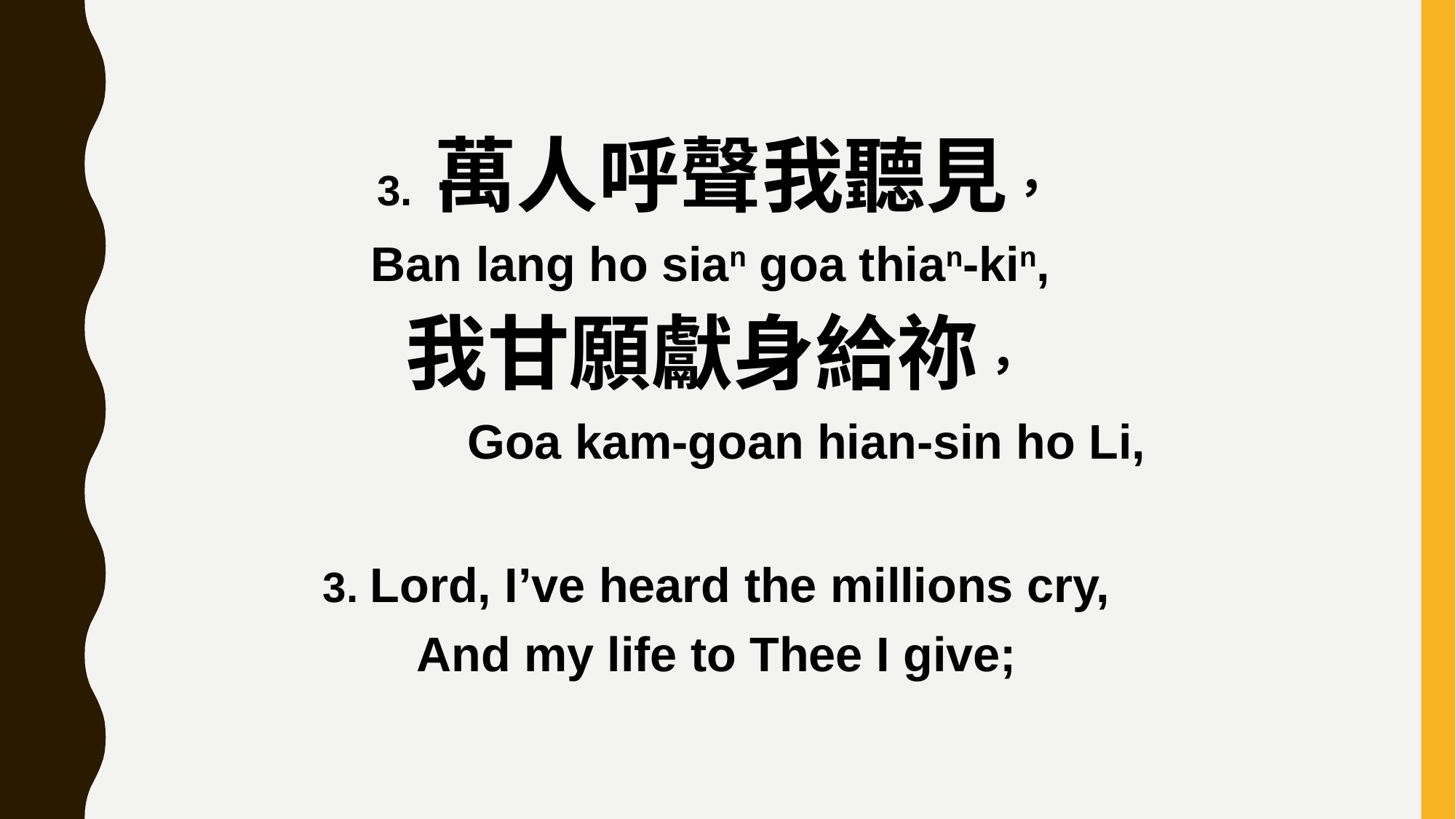

3. 萬人呼聲我聽見，
Ban lang ho sian goa thian-kin,
我甘願獻身給祢，
                      Goa kam-goan hian-sin ho Li,

3. Lord, I’ve heard the millions cry,
And my life to Thee I give;